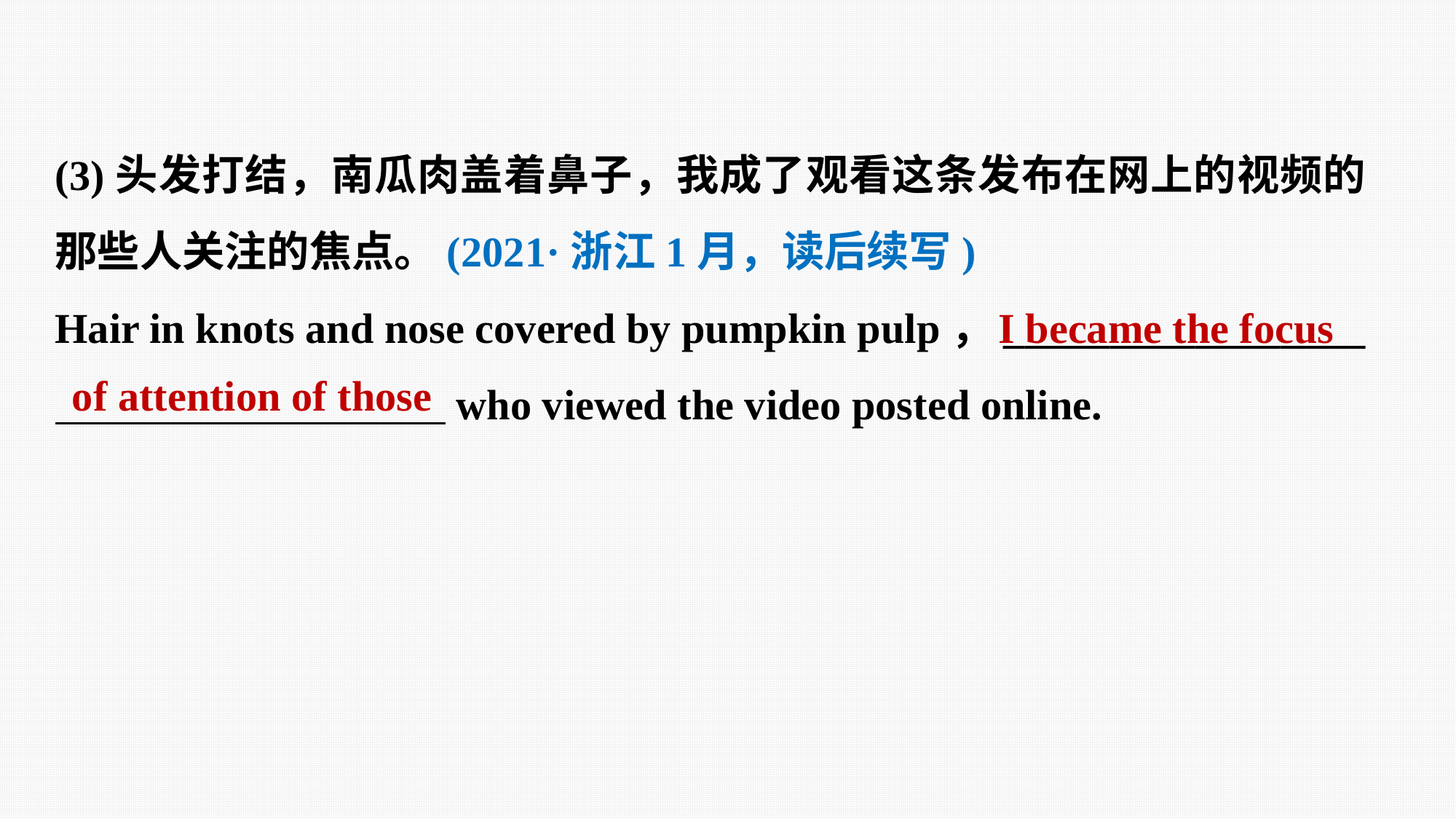

(3)头发打结，南瓜肉盖着鼻子，我成了观看这条发布在网上的视频的那些人关注的焦点。(2021·浙江1月，读后续写)
Hair in knots and nose covered by pumpkin pulp，_________________
                                      who viewed the video posted online.
I became the focus
of attention of those